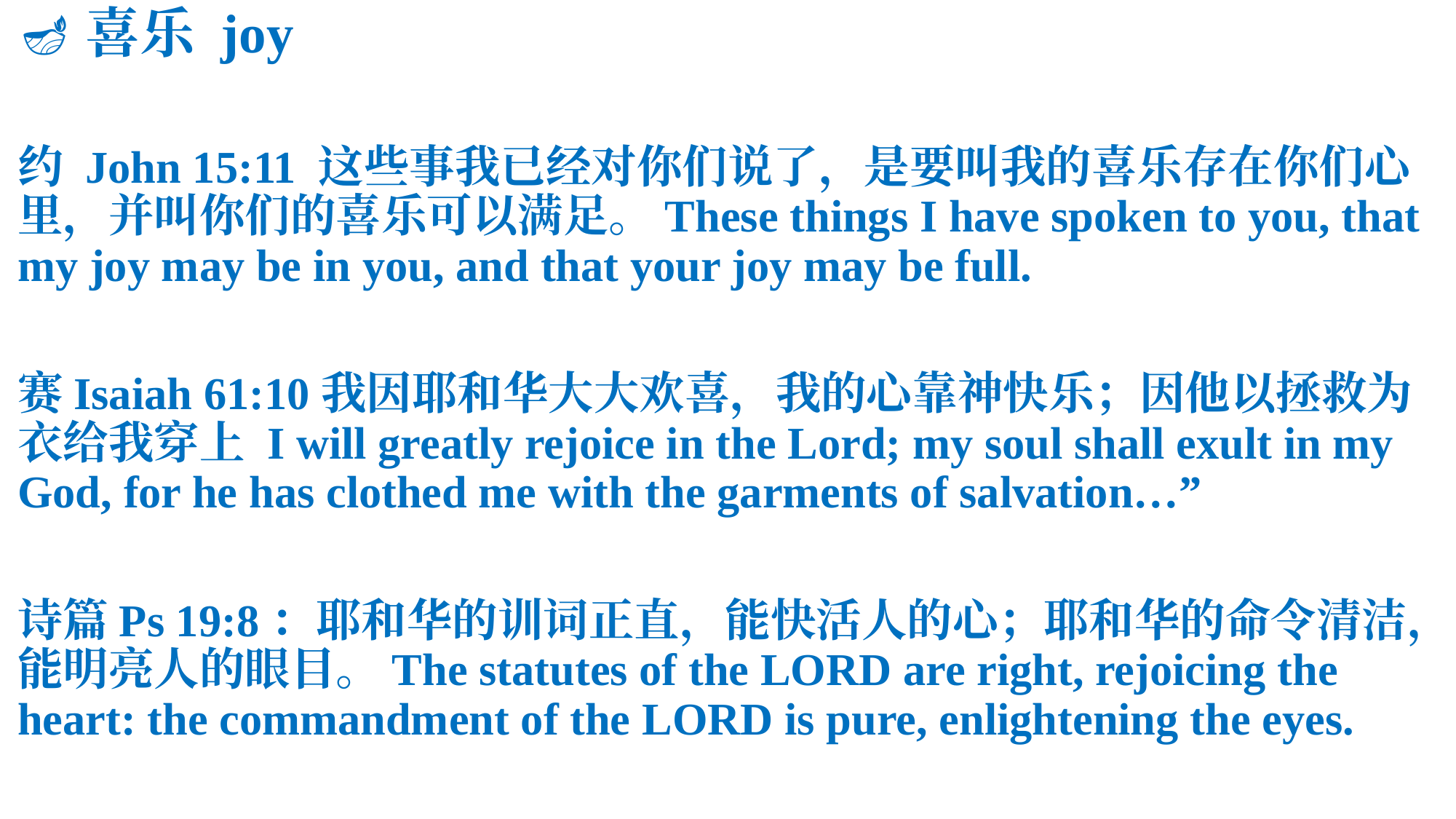

🪔喜乐 joy

约 John 15:11 这些事我已经对你们说了，是要叫我的喜乐存在你们心里，并叫你们的喜乐可以满足。These things I have spoken to you, that my joy may be in you, and that your joy may be full.

赛Isaiah 61:10我因耶和华大大欢喜，我的心靠神快乐；因他以拯救为衣给我穿上 I will greatly rejoice in the Lord; my soul shall exult in my God, for he has clothed me with the garments of salvation…”

诗篇Ps 19:8：耶和华的训词正直，能快活人的心；耶和华的命令清洁，能明亮人的眼目。The statutes of the LORD are right, rejoicing the heart: the commandment of the LORD is pure, enlightening the eyes.